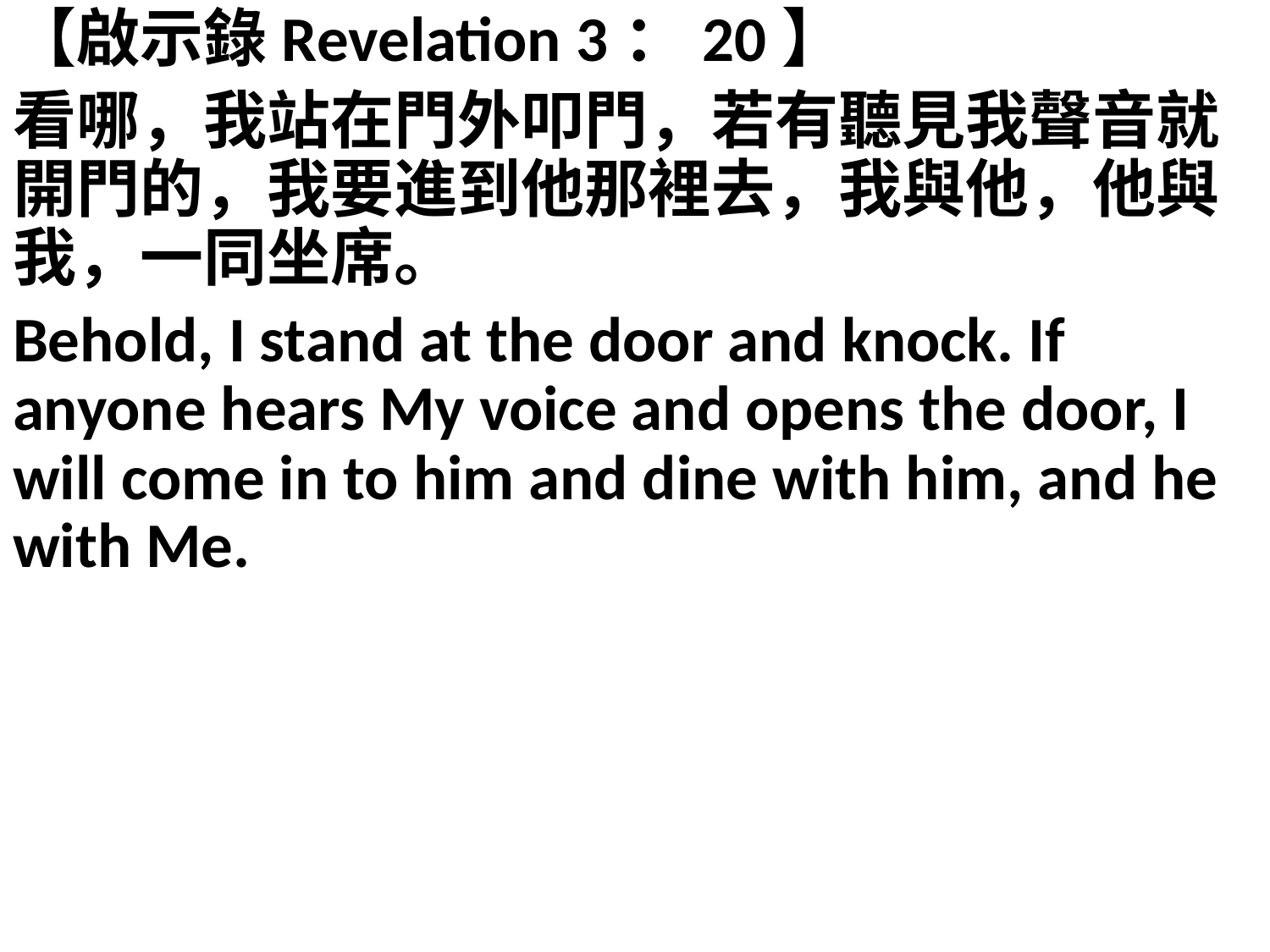

【啟示錄Revelation 3：20】
看哪，我站在門外叩門，若有聽見我聲音就開門的，我要進到他那裡去，我與他，他與我，一同坐席。
Behold, I stand at the door and knock. If anyone hears My voice and opens the door, I will come in to him and dine with him, and he with Me.